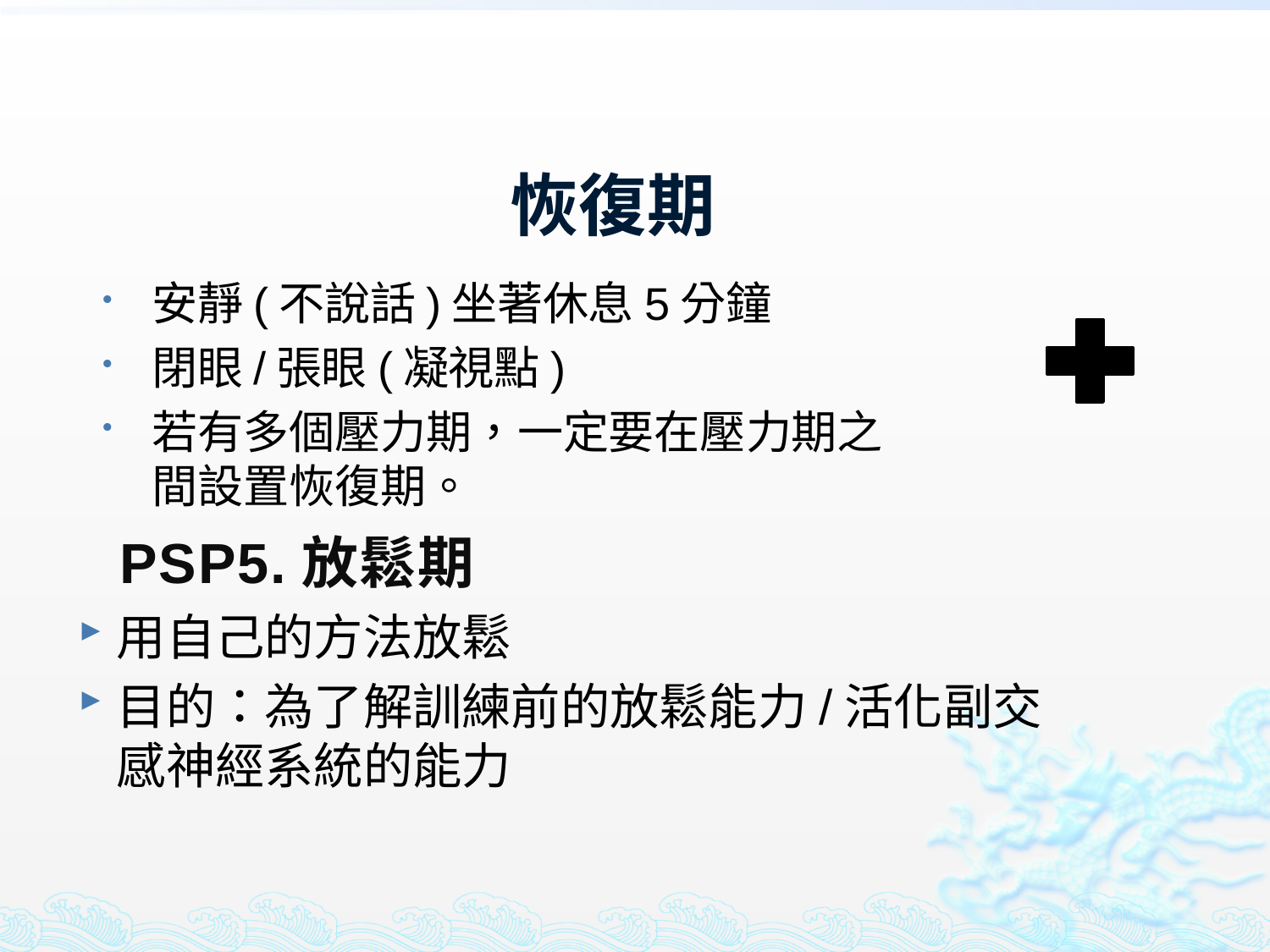

# 恢復期
安靜(不說話)坐著休息5分鐘
閉眼/張眼(凝視點)
若有多個壓力期，一定要在壓力期之間設置恢復期。

Psp5.放鬆期
用自己的方法放鬆
目的：為了解訓練前的放鬆能力/活化副交感神經系統的能力